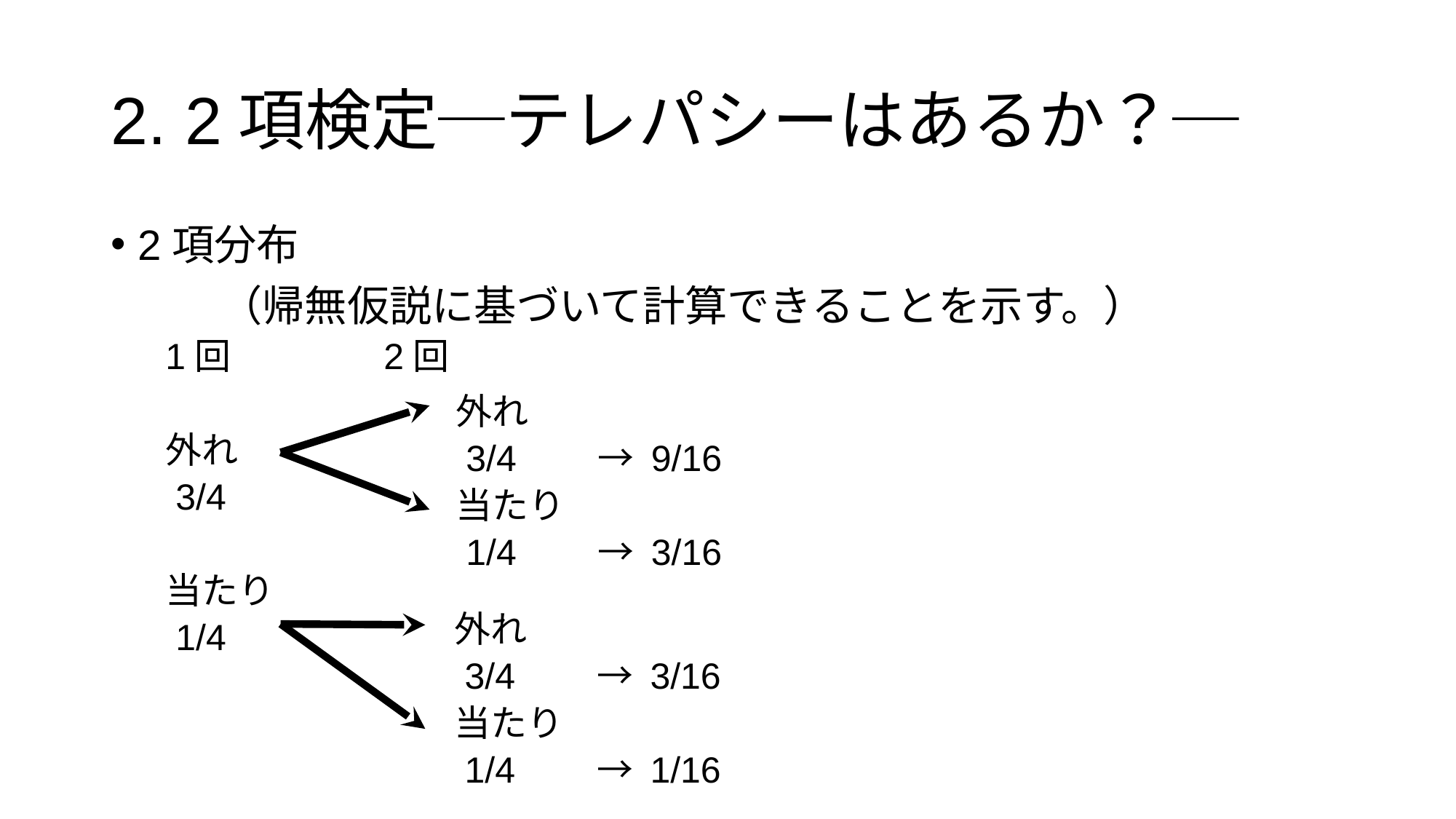

# 2. 2項検定─テレパシーはあるか？─
2項分布
	（帰無仮説に基づいて計算できることを示す。）
1回		2回

外れ
 3/4

当たり
 1/4

外れ
 3/4　　→ 9/16
当たり
 1/4　　→ 3/16

外れ
 3/4　　→ 3/16
当たり
 1/4　　→ 1/16